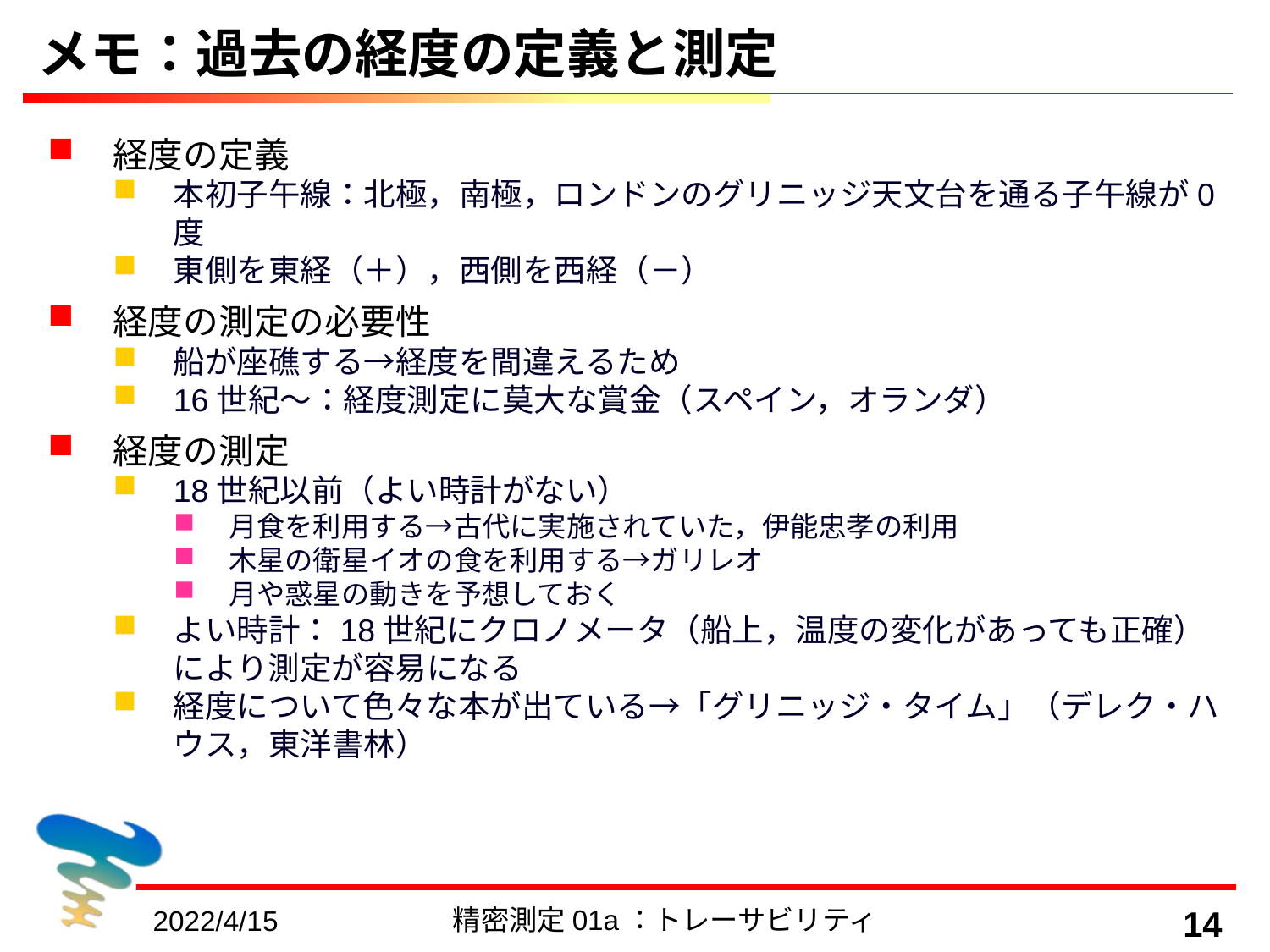

# メモ：過去の経度の定義と測定
経度の定義
本初子午線：北極，南極，ロンドンのグリニッジ天文台を通る子午線が0度
東側を東経（＋），西側を西経（－）
経度の測定の必要性
船が座礁する→経度を間違えるため
16世紀～：経度測定に莫大な賞金（スペイン，オランダ）
経度の測定
18世紀以前（よい時計がない）
月食を利用する→古代に実施されていた，伊能忠孝の利用
木星の衛星イオの食を利用する→ガリレオ
月や惑星の動きを予想しておく
よい時計：18世紀にクロノメータ（船上，温度の変化があっても正確）により測定が容易になる
経度について色々な本が出ている→「グリニッジ・タイム」（デレク・ハウス，東洋書林）
精密測定01a：トレーサビリティ
14
2022/4/15